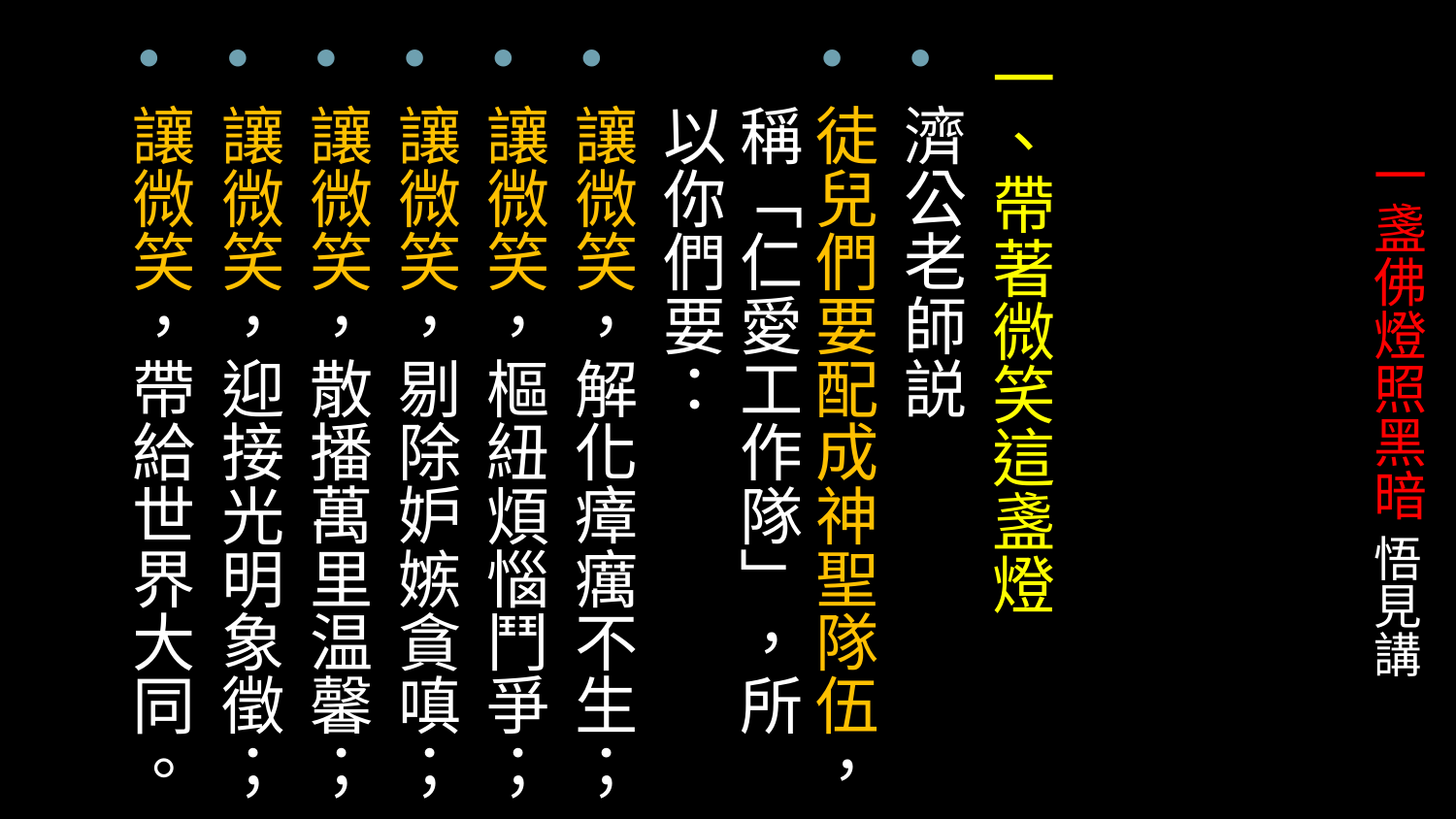

一、帶著微笑這盞燈
濟公老師説
徒兒們要配成神聖隊伍，稱「仁愛工作隊」，所以你們要：
讓微笑，解化瘴癘不生；
讓微笑，樞紐煩惱鬥爭；
讓微笑，剔除妒嫉貪嗔；
讓微笑，散播萬里温馨；
讓微笑，迎接光明象徵；
讓微笑，帶給世界大同。

# 一盞佛燈照黑暗 悟見講